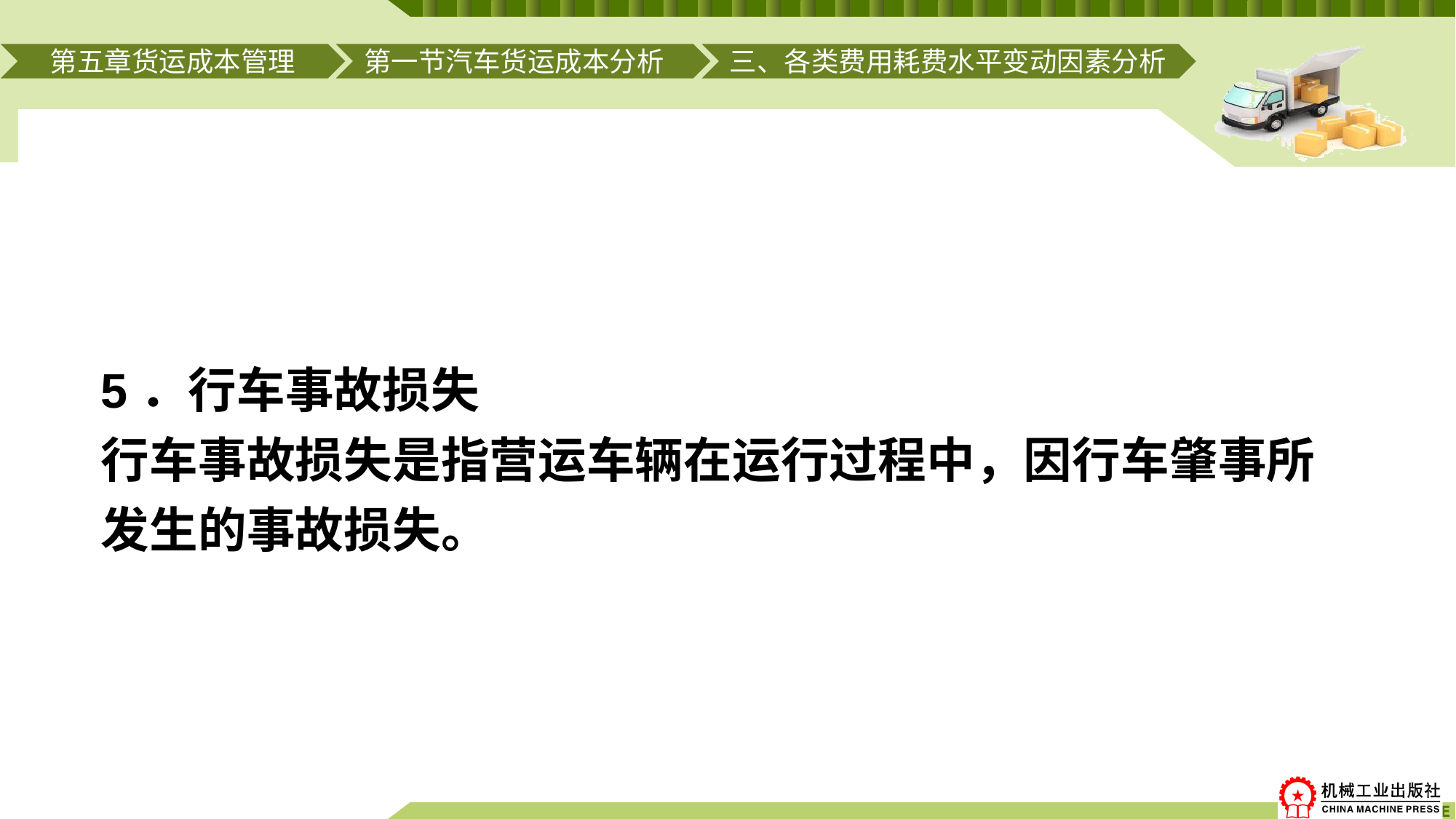

第五章货运成本管理
第一节汽车货运成本分析
三、各类费用耗费水平变动因素分析
# 5．行车事故损失 行车事故损失是指营运车辆在运行过程中，因行车肇事所发生的事故损失。